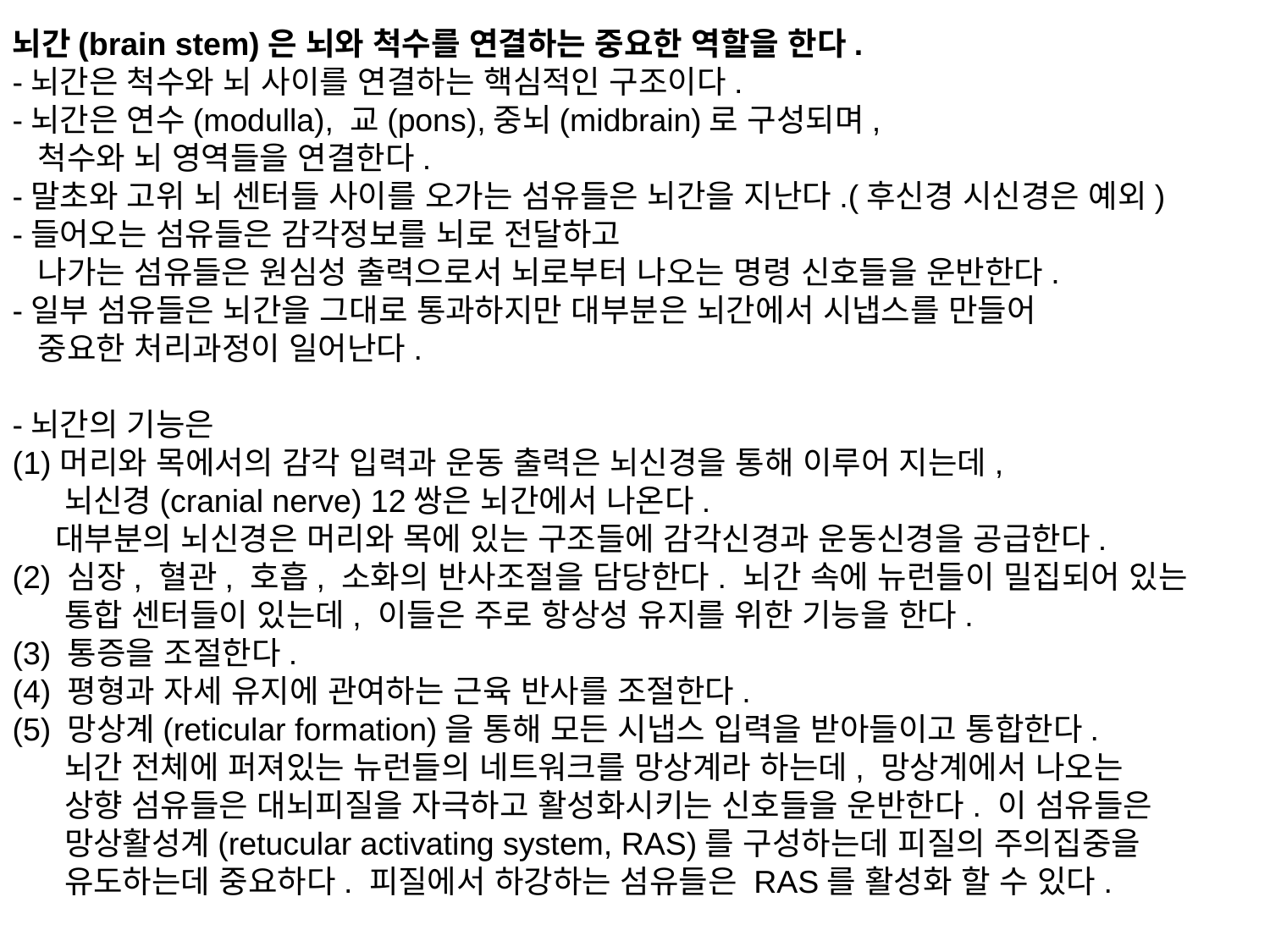

뇌간(brain stem)은 뇌와 척수를 연결하는 중요한 역할을 한다.
-뇌간은 척수와 뇌 사이를 연결하는 핵심적인 구조이다.
-뇌간은 연수(modulla), 교(pons),중뇌(midbrain)로 구성되며,
  척수와 뇌 영역들을 연결한다.
-말초와 고위 뇌 센터들 사이를 오가는 섬유들은 뇌간을 지난다.(후신경 시신경은 예외)
-들어오는 섬유들은 감각정보를 뇌로 전달하고
  나가는 섬유들은 원심성 출력으로서 뇌로부터 나오는 명령 신호들을 운반한다.
-일부 섬유들은 뇌간을 그대로 통과하지만 대부분은 뇌간에서 시냅스를 만들어
  중요한 처리과정이 일어난다.

-뇌간의 기능은
머리와 목에서의 감각 입력과 운동 출력은 뇌신경을 통해 이루어 지는데,
     뇌신경(cranial nerve) 12쌍은 뇌간에서 나온다.
    대부분의 뇌신경은 머리와 목에 있는 구조들에 감각신경과 운동신경을 공급한다.
(2) 심장, 혈관, 호흡, 소화의 반사조절을 담당한다. 뇌간 속에 뉴런들이 밀집되어 있는
     통합 센터들이 있는데, 이들은 주로 항상성 유지를 위한 기능을 한다.
(3) 통증을 조절한다.
(4) 평형과 자세 유지에 관여하는 근육 반사를 조절한다.
(5) 망상계(reticular formation)을 통해 모든 시냅스 입력을 받아들이고 통합한다.
     뇌간 전체에 퍼져있는 뉴런들의 네트워크를 망상계라 하는데, 망상계에서 나오는
     상향 섬유들은 대뇌피질을 자극하고 활성화시키는 신호들을 운반한다. 이 섬유들은
     망상활성계(retucular activating system, RAS)를 구성하는데 피질의 주의집중을
     유도하는데 중요하다. 피질에서 하강하는 섬유들은 RAS를 활성화 할 수 있다.